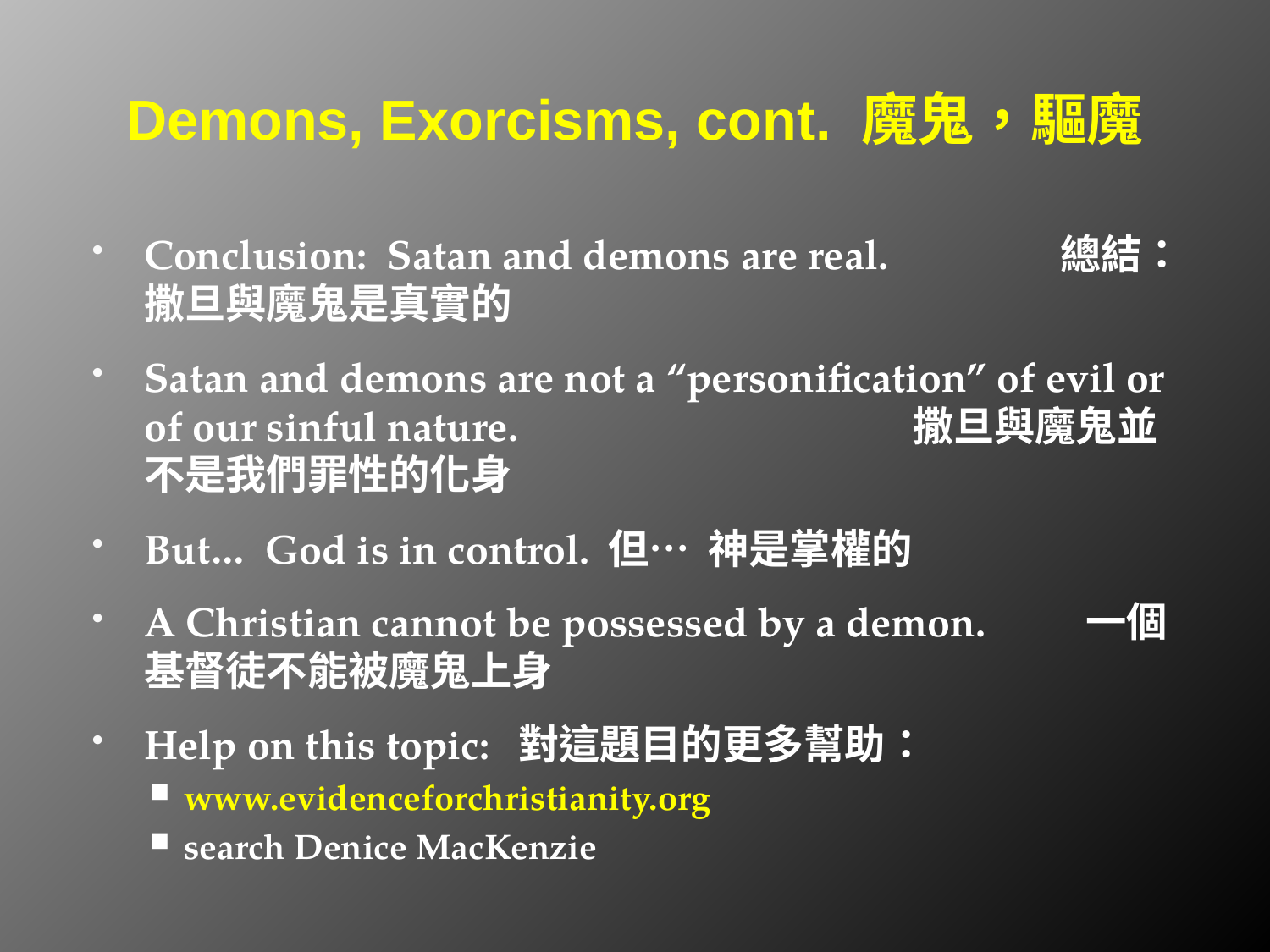

# Demons, Exorcisms, cont. 魔鬼，驅魔
Conclusion:  Satan and demons are real.                總結：撒旦與魔鬼是真實的

Satan and demons are not a “personification” of evil or of our sinful nature.                                      撒旦與魔鬼並不是我們罪性的化身

But…  God is in control. 但…  神是掌權的

A Christian cannot be possessed by a demon.         一個基督徒不能被魔鬼上身

Help on this topic:  對這題目的更多幫助：
www.evidenceforchristianity.org
search Denice MacKenzie